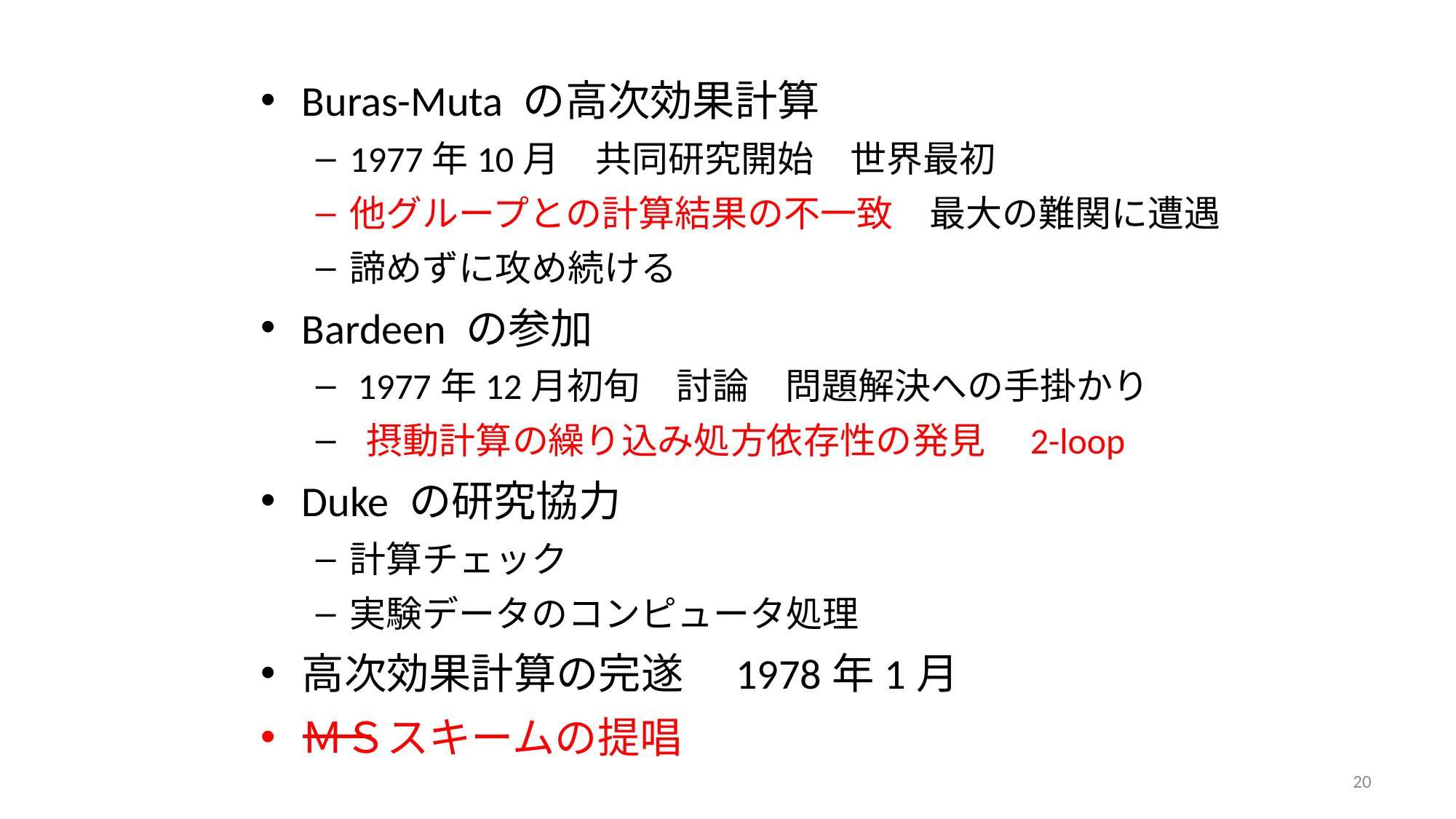

Buras-Muta の高次効果計算
1977年10月　共同研究開始　世界最初
他グループとの計算結果の不一致　最大の難関に遭遇
諦めずに攻め続ける
Bardeen の参加
 1977年12月初旬　討論　問題解決への手掛かり
 摂動計算の繰り込み処方依存性の発見　2-loop
Duke の研究協力
計算チェック
実験データのコンピュータ処理
高次効果計算の完遂　1978年1月
ＭＳスキームの提唱

20